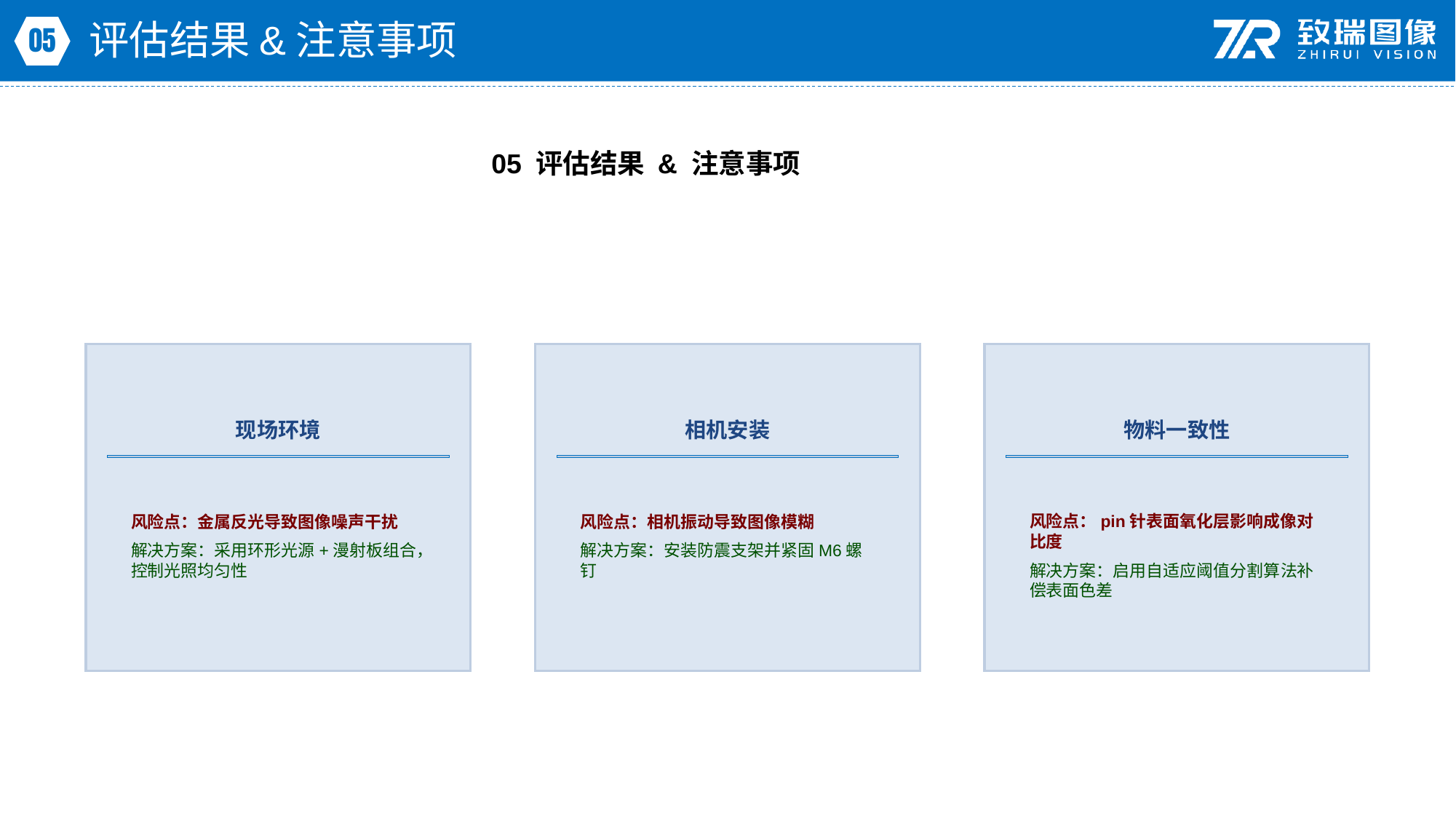

评估结果&注意事项
05

05 评估结果 & 注意事项

现场环境

相机安装

物料一致性

风险点：金属反光导致图像噪声干扰
解决方案：采用环形光源+漫射板组合，控制光照均匀性

风险点：相机振动导致图像模糊
解决方案：安装防震支架并紧固M6螺钉

风险点：pin针表面氧化层影响成像对比度
解决方案：启用自适应阈值分割算法补偿表面色差